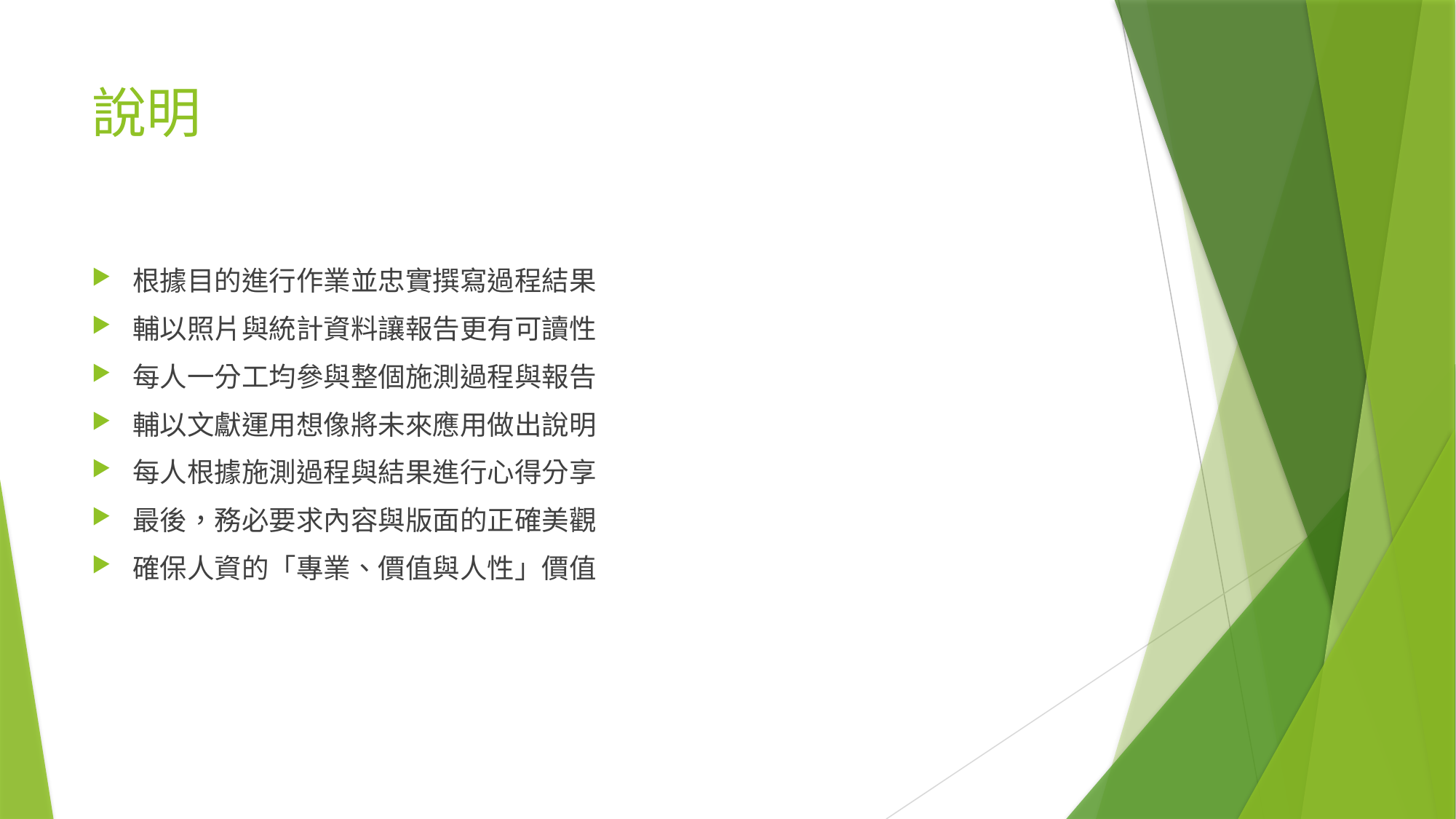

# 說明
根據目的進行作業並忠實撰寫過程結果
輔以照片與統計資料讓報告更有可讀性
每人一分工均參與整個施測過程與報告
輔以文獻運用想像將未來應用做出說明
每人根據施測過程與結果進行心得分享
最後，務必要求內容與版面的正確美觀
確保人資的「專業、價值與人性」價值